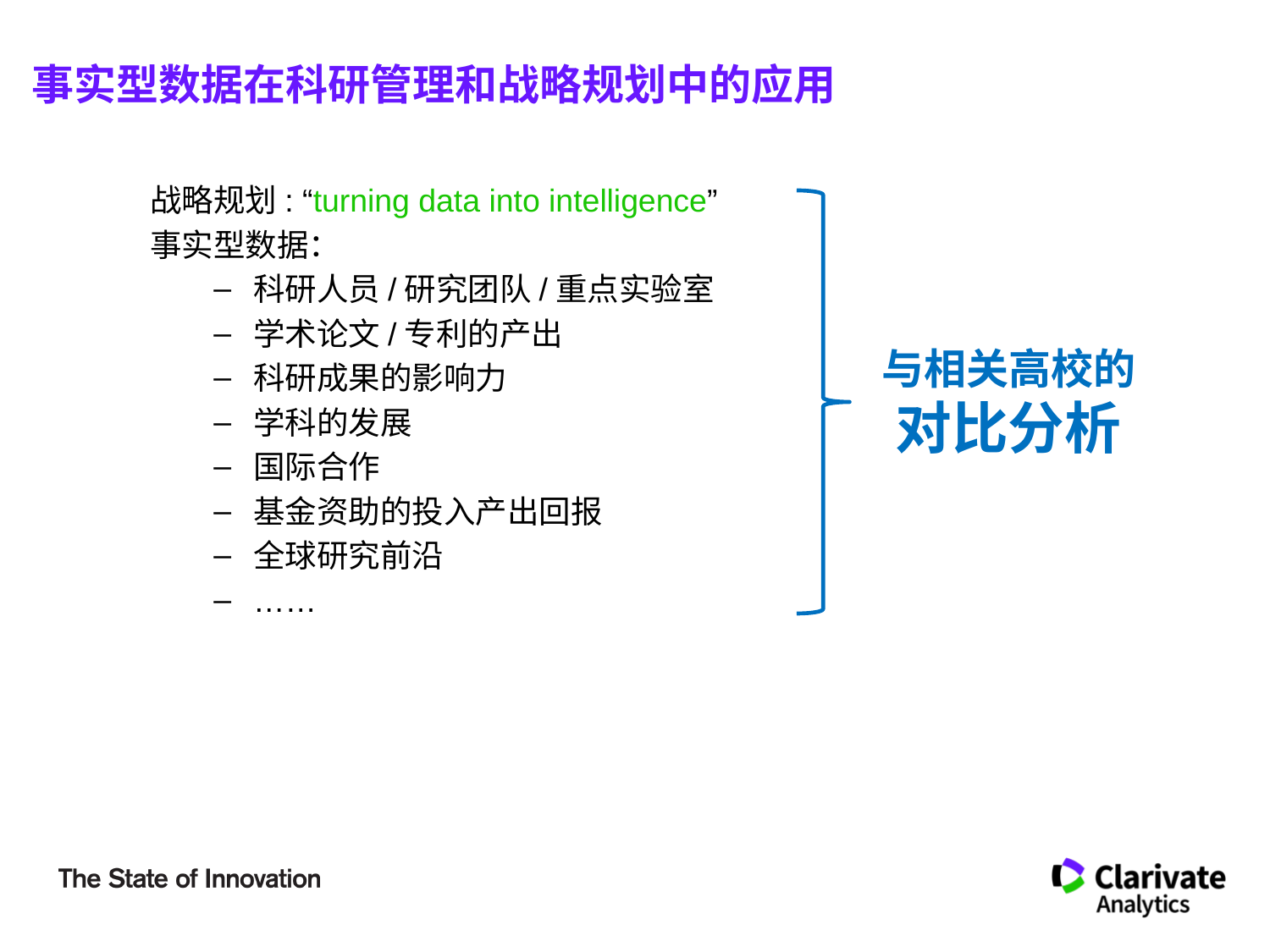

# 事实型数据在科研管理和战略规划中的应用
战略规划: “turning data into intelligence”
事实型数据：
科研人员/研究团队/重点实验室
学术论文/专利的产出
科研成果的影响力
学科的发展
国际合作
基金资助的投入产出回报
全球研究前沿
……

与相关高校的对比分析